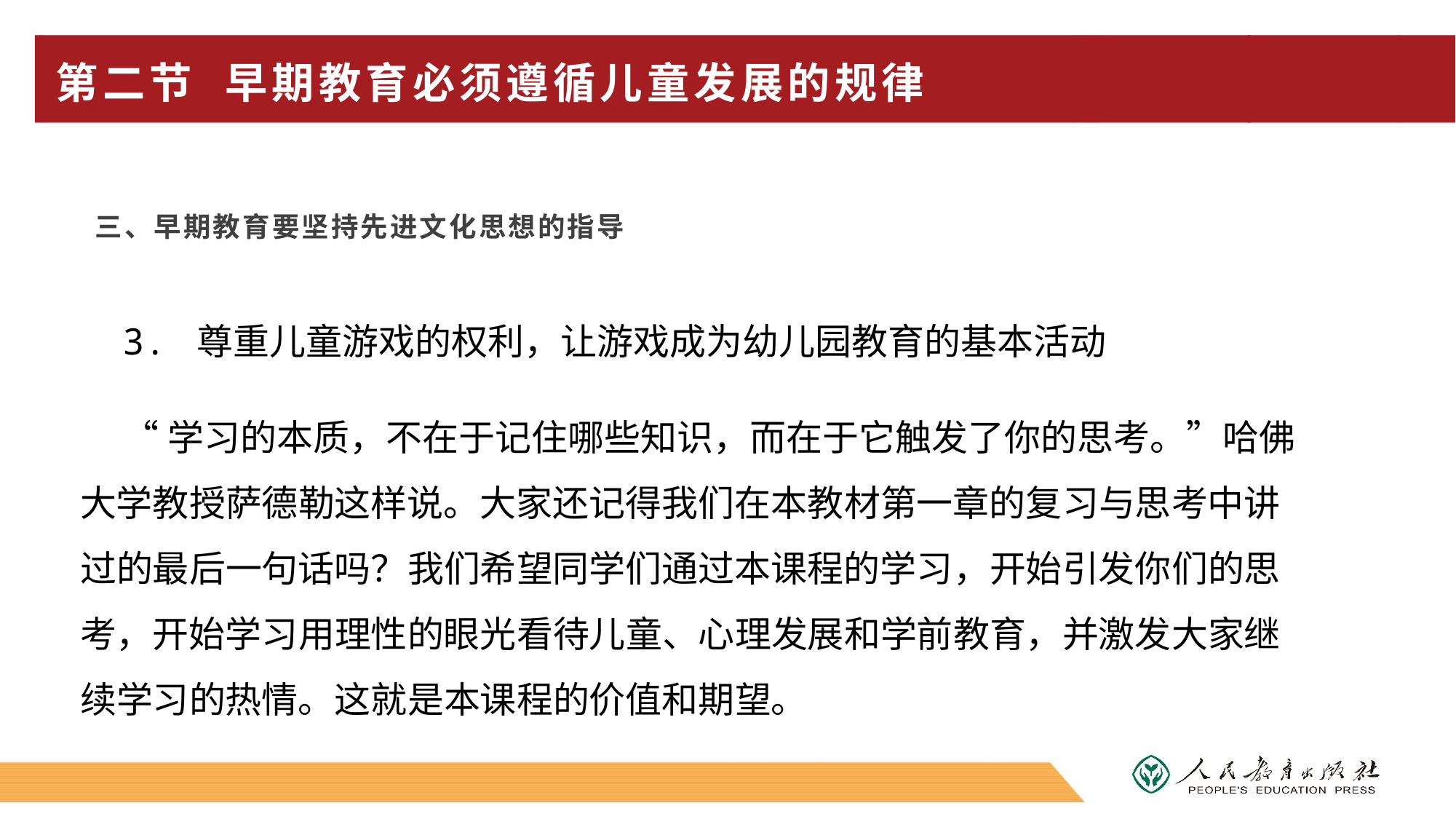

# 第二节  早期教育必须遵循儿童发展的规律
 三、早期教育要坚持先进文化思想的指导
3. 尊重儿童游戏的权利，让游戏成为幼儿园教育的基本活动
“学习的本质，不在于记住哪些知识，而在于它触发了你的思考。”哈佛大学教授萨德勒这样说。大家还记得我们在本教材第一章的复习与思考中讲过的最后一句话吗？我们希望同学们通过本课程的学习，开始引发你们的思考，开始学习用理性的眼光看待儿童、心理发展和学前教育，并激发大家继续学习的热情。这就是本课程的价值和期望。